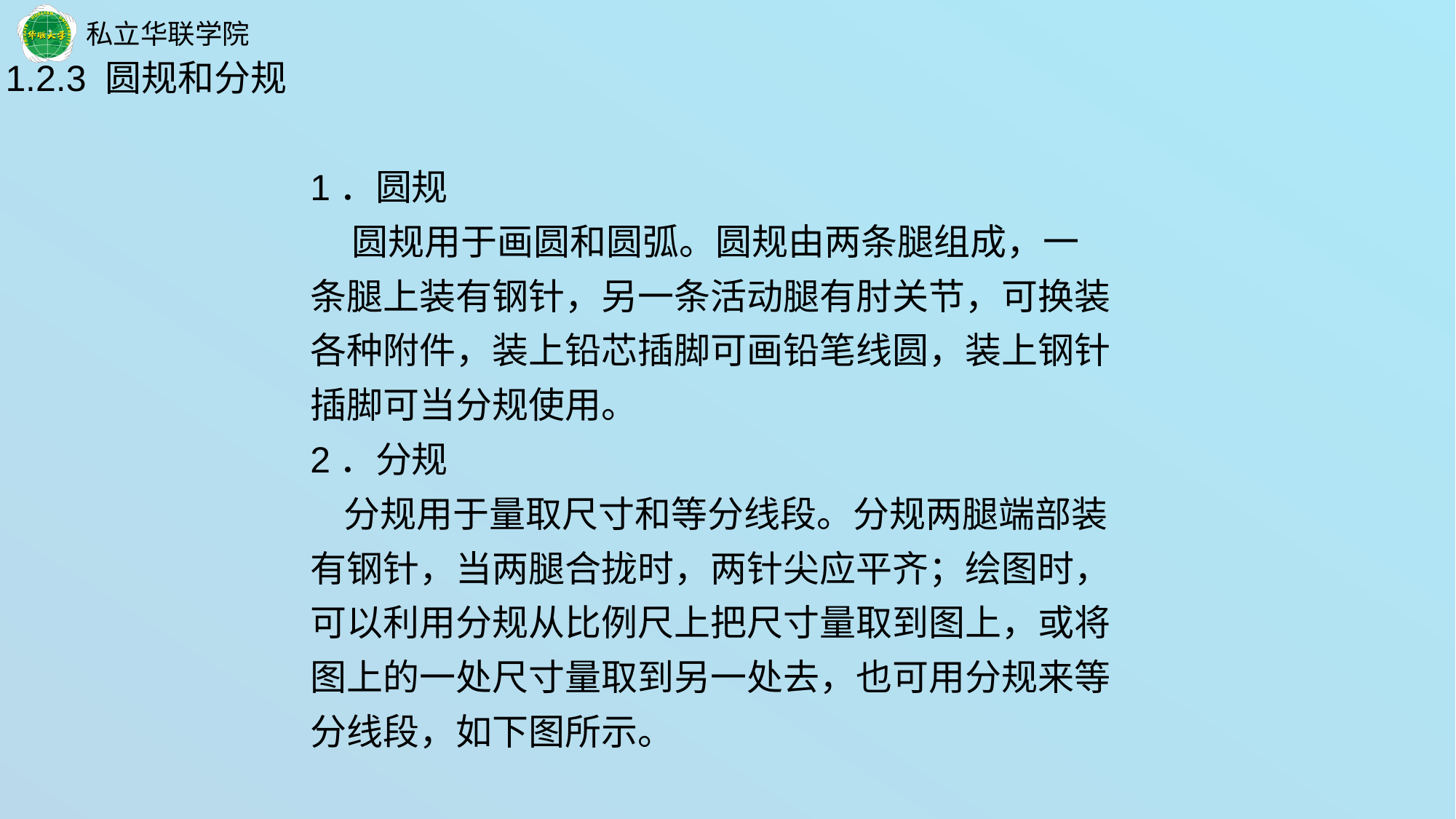

1.2.3 圆规和分规
1．圆规
    圆规用于画圆和圆弧。圆规由两条腿组成，一
条腿上装有钢针，另一条活动腿有肘关节，可换装
各种附件，装上铅芯插脚可画铅笔线圆，装上钢针
插脚可当分规使用。
2．分规
   分规用于量取尺寸和等分线段。分规两腿端部装
有钢针，当两腿合拢时，两针尖应平齐；绘图时，
可以利用分规从比例尺上把尺寸量取到图上，或将
图上的一处尺寸量取到另一处去，也可用分规来等
分线段，如下图所示。